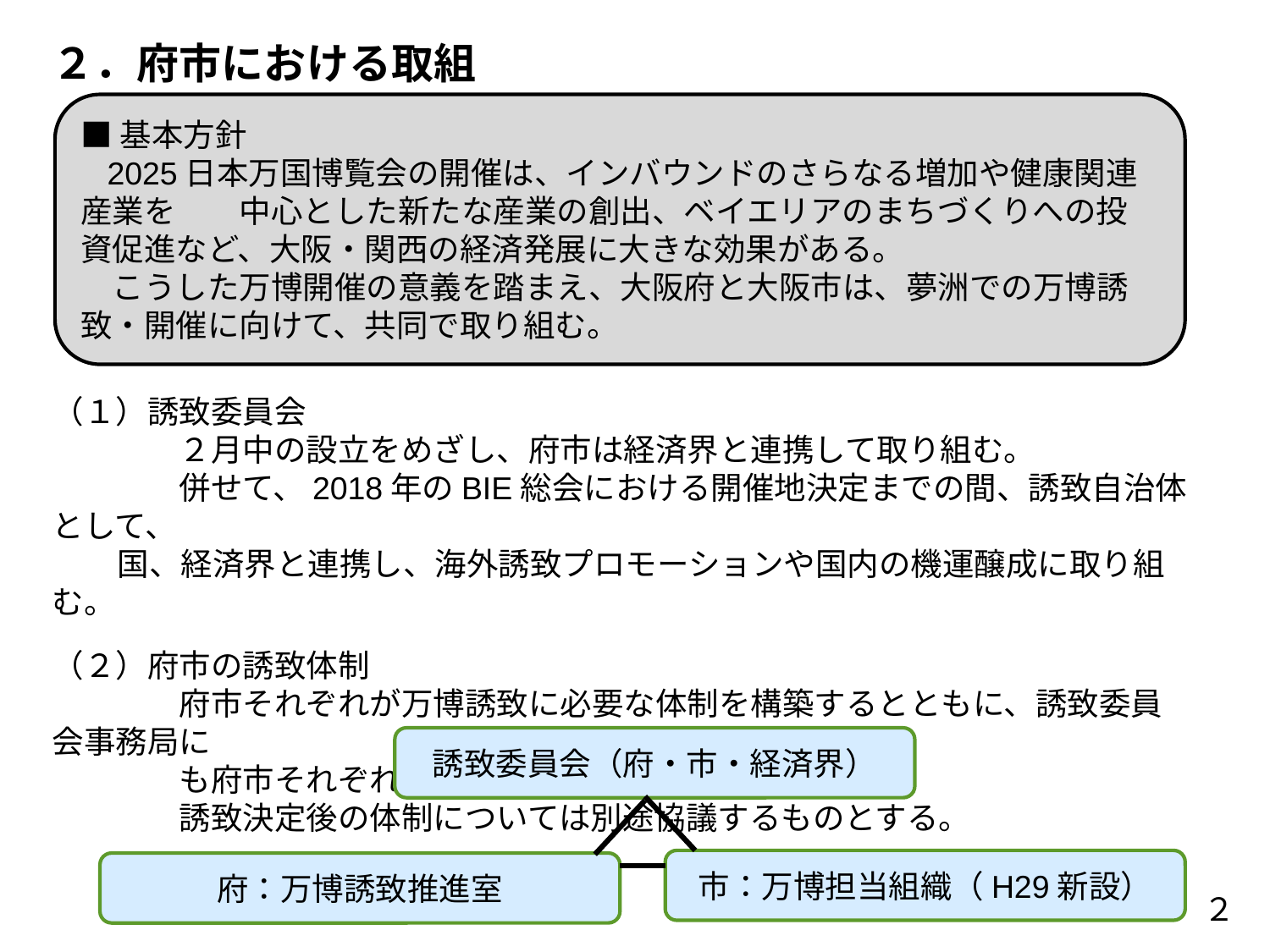

２．府市における取組

（１）誘致委員会
　　　　２月中の設立をめざし、府市は経済界と連携して取り組む。
　　　　併せて、2018年のBIE総会における開催地決定までの間、誘致自治体として、
        国、経済界と連携し、海外誘致プロモーションや国内の機運醸成に取り組む。

（２）府市の誘致体制
　　　　府市それぞれが万博誘致に必要な体制を構築するとともに、誘致委員会事務局に
　　　　も府市それぞれが必要な人員を提供する。
　　　　誘致決定後の体制については別途協議するものとする。

■基本方針
   2025日本万国博覧会の開催は、インバウンドのさらなる増加や健康関連産業を　　中心とした新たな産業の創出、ベイエリアのまちづくりへの投資促進など、大阪・関西の経済発展に大きな効果がある。
　こうした万博開催の意義を踏まえ、大阪府と大阪市は、夢洲での万博誘致・開催に向けて、共同で取り組む。
誘致委員会（府・市・経済界）
市：万博担当組織（H29新設）
府：万博誘致推進室
２